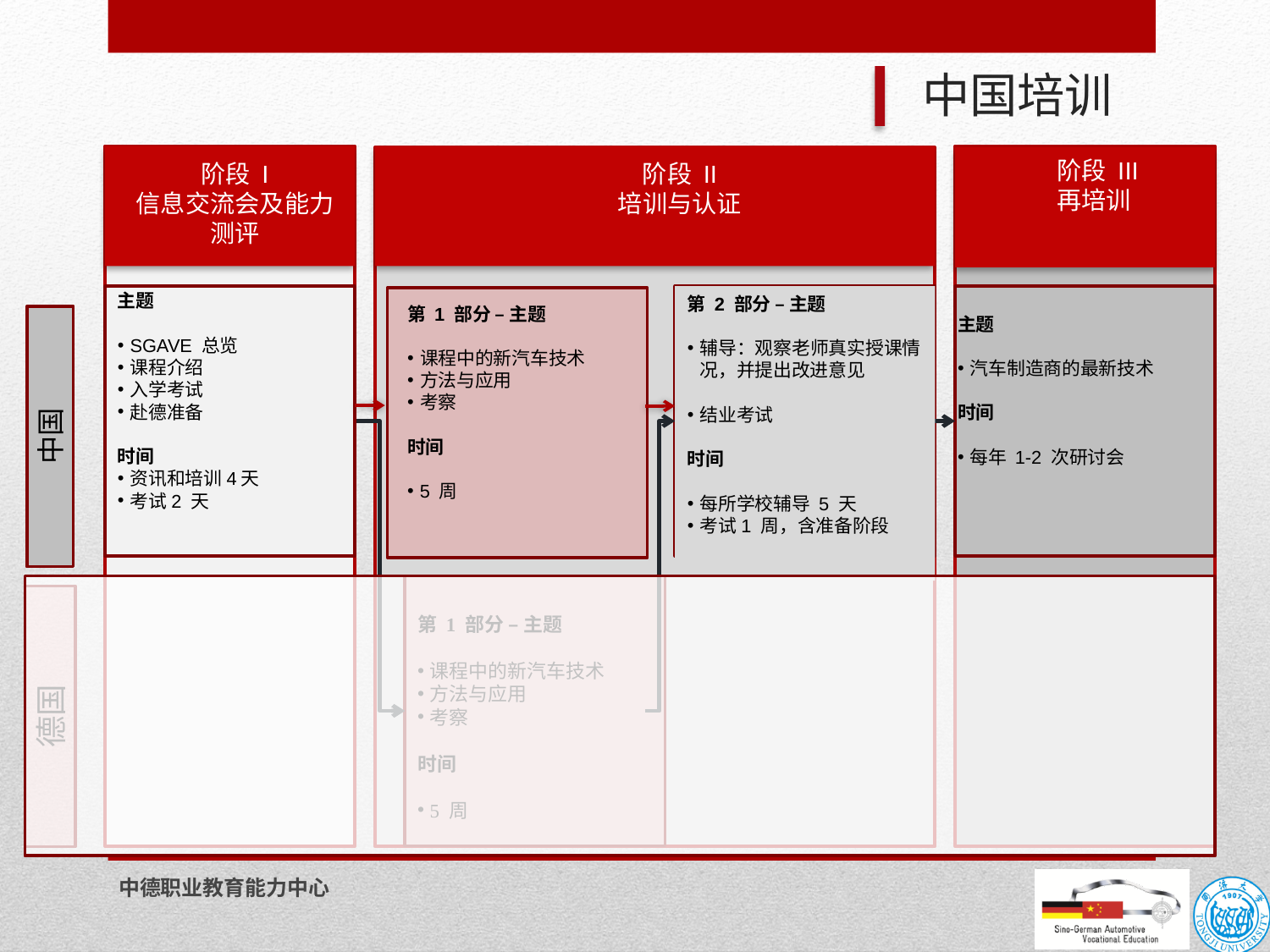

# 中国培训

阶段 III
再培训
阶段 I
信息交流会及能力测评
阶段 II
培训与认证
主题

SGAVE 总览
课程介绍
入学考试
赴德准备

时间
资讯和培训4天
考试2 天

第 2 部分 – 主题

辅导：观察老师真实授课情况，并提出改进意见

结业考试

时间

每所学校辅导 5 天
考试1 周，含准备阶段

第 1 部分 – 主题

课程中的新汽车技术
方法与应用
考察

时间

5 周
主题

汽车制造商的最新技术

时间

每年 1-2 次研讨会

中国

第 1 部分 – 主题

课程中的新汽车技术
方法与应用
考察

时间

5 周
德国
中德职业教育能力中心